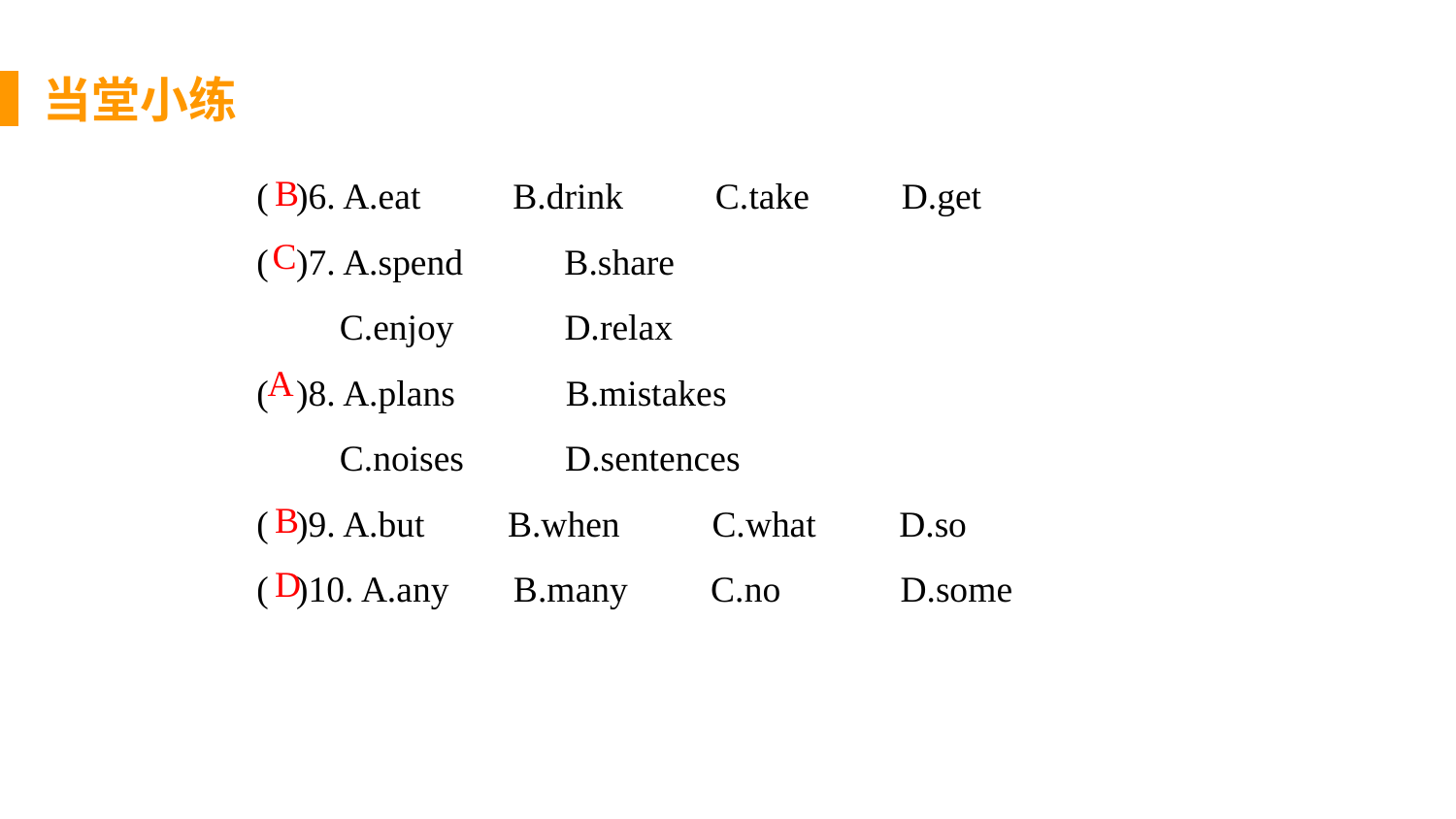

当堂小练

(   )6. A.eat          B.drink          C.take          D.get
(   )7. A.spend           B.share
         C.enjoy            D.relax
(   )8. A.plans            B.mistakes
         C.noises           D.sentences
(   )9. A.but         B.when          C.what         D.so
(   )10. A.any       B.many         C.no             D.some
B
C
A
B
D